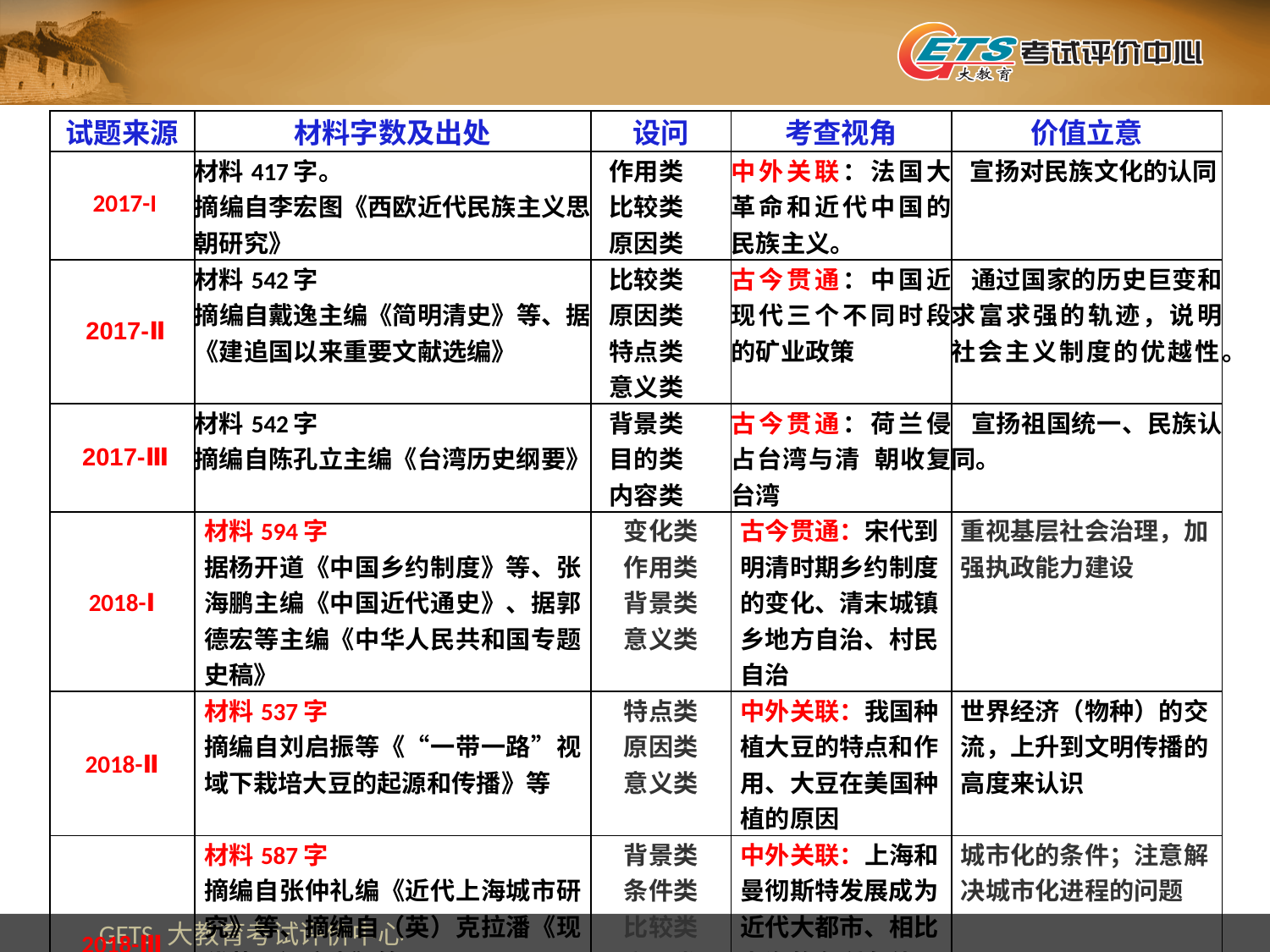

| 试题来源 | 材料字数及出处 | 设问 | 考查视角 | 价值立意 |
| --- | --- | --- | --- | --- |
| 2017-I | 材料417字。 摘编自李宏图《西欧近代民族主义思朝研究》 | 作用类 比较类 原因类 | 中外关联：法国大革命和近代中国的民族主义。 | 宣扬对民族文化的认同 |
| 2017-Ⅱ | 材料542字 摘编自戴逸主编《简明清史》等、据《建追国以来重要文献选编》 | 比较类 原因类 特点类 意义类 | 古今贯通：中国近现代三个不同时段的矿业政策 | 通过国家的历史巨变和求富求强的轨迹，说明社会主义制度的优越性。 |
| 2017-Ⅲ | 材料542字 摘编自陈孔立主编《台湾历史纲要》 | 背景类 目的类 内容类 | 古今贯通：荷兰侵占台湾与清 朝收复台湾 | 宣扬祖国统一、民族认同。 |
| 2018-Ⅰ | 材料594字 据杨开道《中国乡约制度》等、张海鹏主编《中国近代通史》、据郭德宏等主编《中华人民共和国专题史稿》 | 变化类 作用类 背景类 意义类 | 古今贯通：宋代到明清时期乡约制度的变化、清末城镇乡地方自治、村民自治 | 重视基层社会治理，加强执政能力建设 |
| 2018-Ⅱ | 材料537字 摘编自刘启振等《“一带一路”视域下栽培大豆的起源和传播》等 | 特点类 原因类 意义类 | 中外关联：我国种植大豆的特点和作用、大豆在美国种植的原因 | 世界经济（物种）的交流，上升到文明传播的高度来认识 |
| 2018-Ⅲ | 材料587字 摘编自张仲礼编《近代上海城市研究》等、摘编自（英）克拉潘《现代英国经济史》等 | 背景类 条件类 比较类 启示类 | 中外关联：上海和曼彻斯特发展成为近代大都市、相比上海的有利条件、曼彻斯特城市化的问题 | 城市化的条件；注意解决城市化进程的问题 |